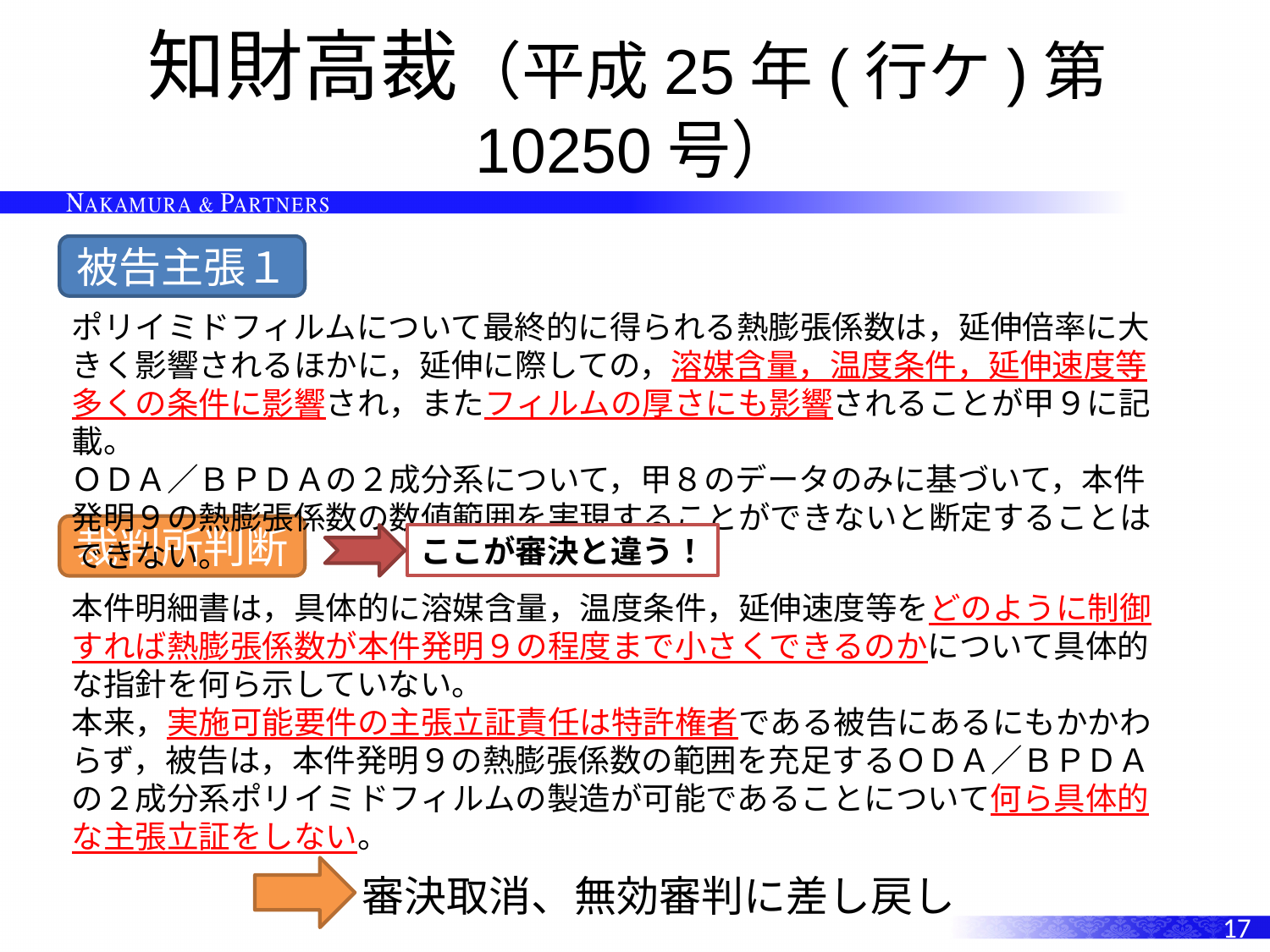

# 知財高裁（平成25年(行ケ)第10250号）
被告主張１
ポリイミドフィルムについて最終的に得られる熱膨張係数は，延伸倍率に大きく影響されるほかに，延伸に際しての，溶媒含量，温度条件，延伸速度等多くの条件に影響され，またフィルムの厚さにも影響されることが甲９に記載。
ＯＤＡ／ＢＰＤＡの２成分系について，甲８のデータのみに基づいて，本件発明９の熱膨張係数の数値範囲を実現することができないと断定することはできない。
裁判所判断

ここが審決と違う！
本件明細書は，具体的に溶媒含量，温度条件，延伸速度等をどのように制御すれば熱膨張係数が本件発明９の程度まで小さくできるのかについて具体的な指針を何ら示していない。
本来，実施可能要件の主張立証責任は特許権者である被告にあるにもかかわらず，被告は，本件発明９の熱膨張係数の範囲を充足するＯＤＡ／ＢＰＤＡの２成分系ポリイミドフィルムの製造が可能であることについて何ら具体的な主張立証をしない。

審決取消、無効審判に差し戻し
17